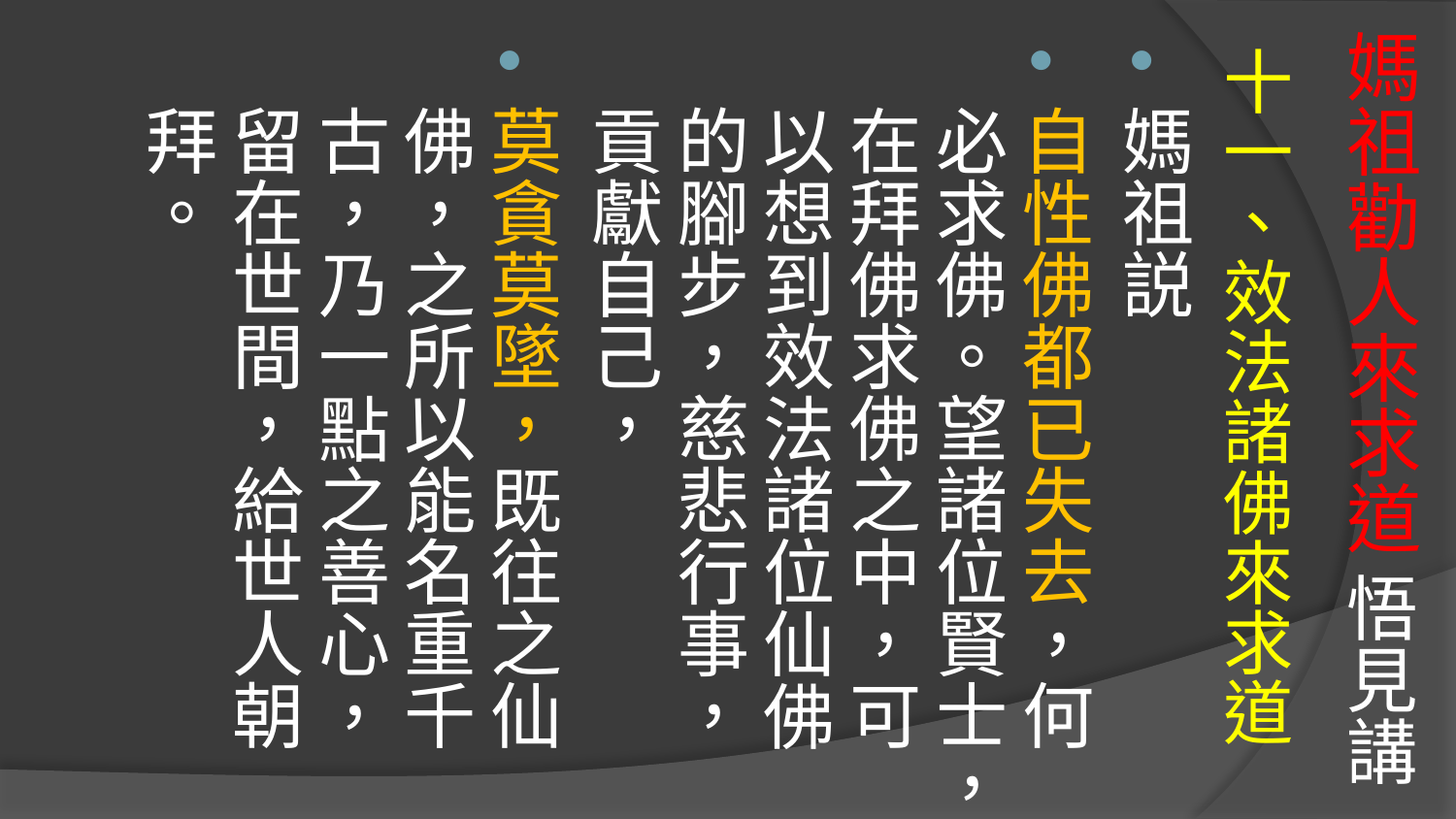

# 媽祖勸人來求道 悟見講
十一、效法諸佛來求道
媽祖説
自性佛都已失去，何必求佛。望諸位賢士，在拜佛求佛之中，可以想到效法諸位仙佛的腳步，慈悲行事，貢獻自己，
莫貪莫墜，既往之仙佛，之所以能名重千古，乃一點之善心，留在世間，給世人朝拜。